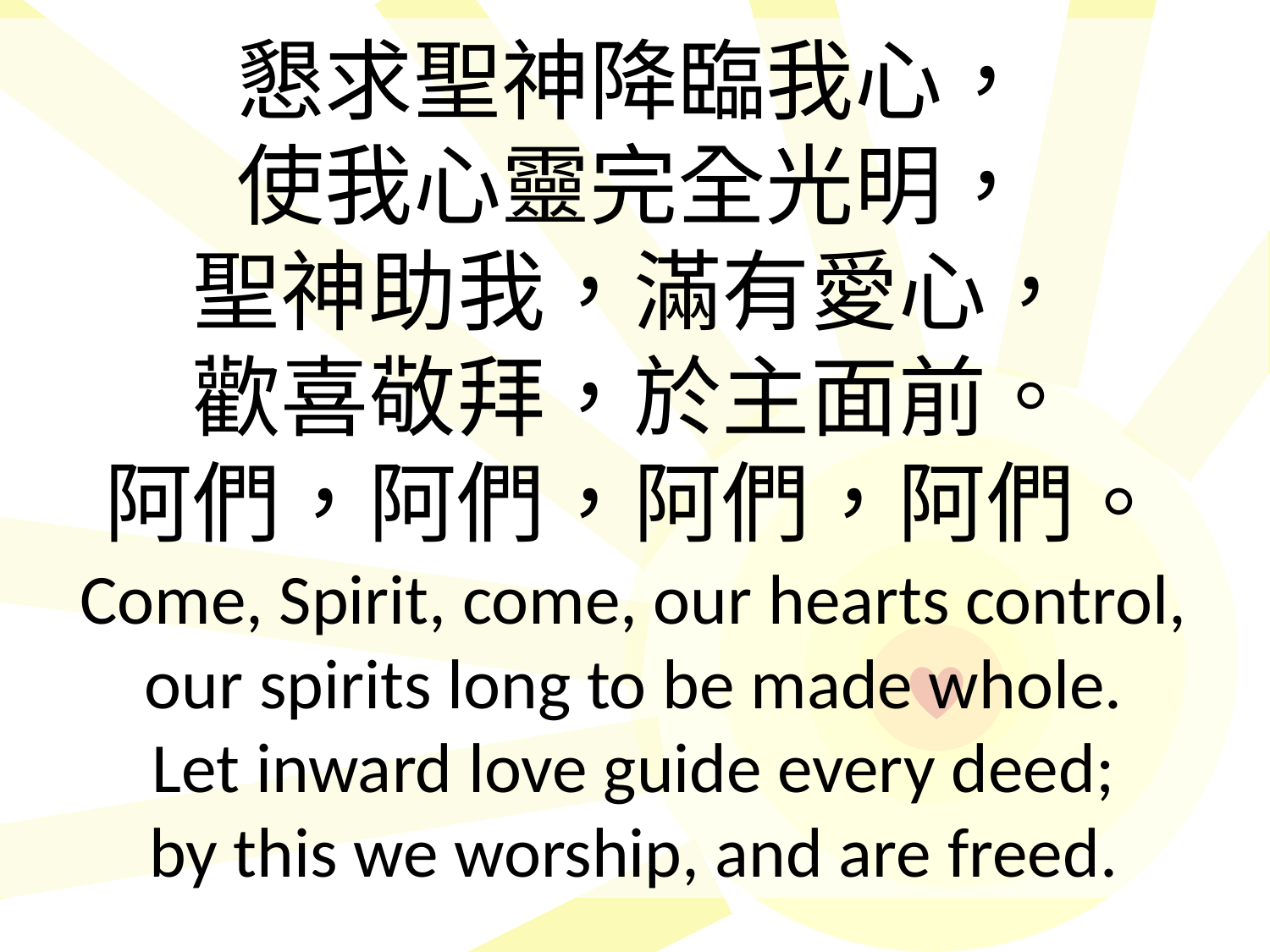

懇求聖神降臨我心，
使我心靈完全光明，
聖神助我，滿有愛心，
歡喜敬拜，於主面前。
阿們，阿們，阿們，阿們。
Come, Spirit, come, our hearts control,
our spirits long to be made whole.
Let inward love guide every deed;
by this we worship, and are freed.